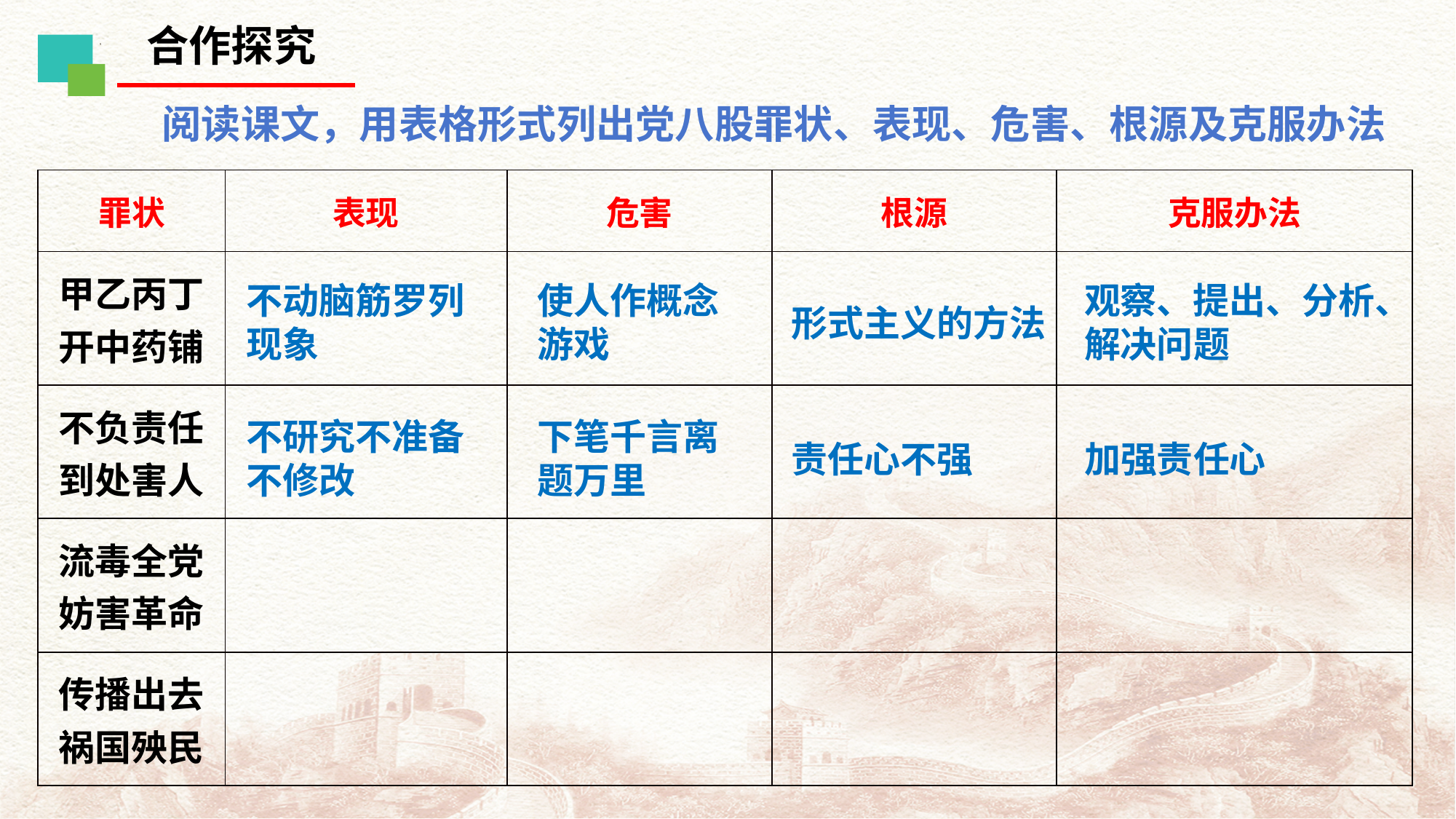

合作探究

阅读课文，用表格形式列出党八股罪状、表现、危害、根源及克服办法
| 罪状 | 表现 | 危害 | 根源 | 克服办法 |
| --- | --- | --- | --- | --- |
| 甲乙丙丁 开中药铺 |  |  |  |  |
| 不负责任 到处害人 |  |  |  |  |
| 流毒全党 妨害革命 |  |  |  |  |
| 传播出去 祸国殃民 |  |  |  |  |
不动脑筋罗列现象
使人作概念游戏
观察、提出、分析、解决问题
形式主义的方法
不研究不准备不修改
下笔千言离题万里
责任心不强
加强责任心